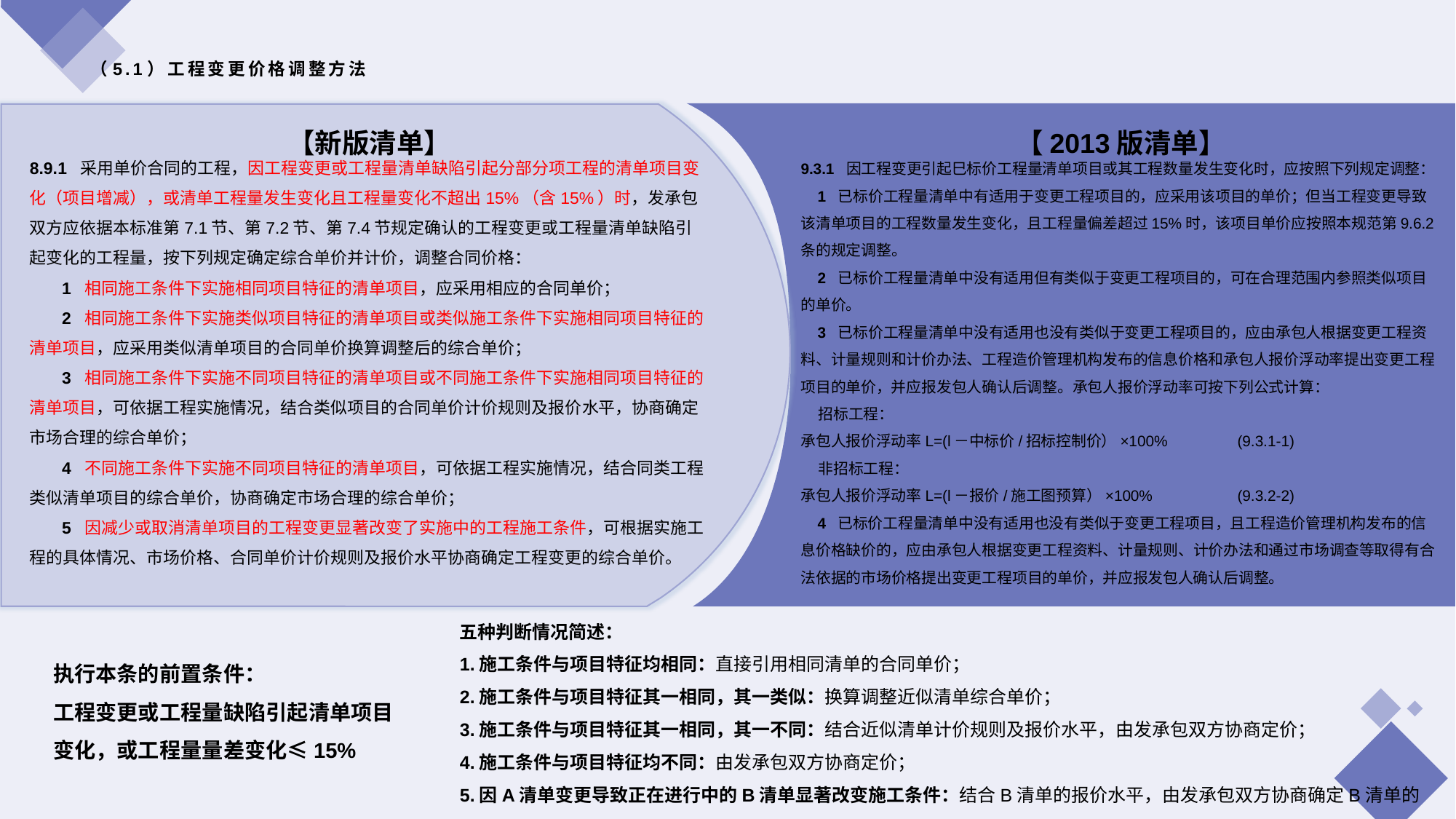

# （5.1）工程变更价格调整方法

【新版清单】
【2013版清单】
8.9.1  采用单价合同的工程，因工程变更或工程量清单缺陷引起分部分项工程的清单项目变化（项目增减），或清单工程量发生变化且工程量变化不超出15%（含15%）时，发承包双方应依据本标准第7.1节、第7.2节、第7.4节规定确认的工程变更或工程量清单缺陷引起变化的工程量，按下列规定确定综合单价并计价，调整合同价格：
1  相同施工条件下实施相同项目特征的清单项目，应采用相应的合同单价；
2  相同施工条件下实施类似项目特征的清单项目或类似施工条件下实施相同项目特征的清单项目，应采用类似清单项目的合同单价换算调整后的综合单价；
3  相同施工条件下实施不同项目特征的清单项目或不同施工条件下实施相同项目特征的清单项目，可依据工程实施情况，结合类似项目的合同单价计价规则及报价水平，协商确定市场合理的综合单价；
4  不同施工条件下实施不同项目特征的清单项目，可依据工程实施情况，结合同类工程类似清单项目的综合单价，协商确定市场合理的综合单价；
5  因减少或取消清单项目的工程变更显著改变了实施中的工程施工条件，可根据实施工程的具体情况、市场价格、合同单价计价规则及报价水平协商确定工程变更的综合单价。
9.3.1  因工程变更引起巳标价工程量清单项目或其工程数量发生变化时，应按照下列规定调整：
    1  已标价工程量清单中有适用于变更工程项目的，应采用该项目的单价；但当工程变更导致该清单项目的工程数量发生变化，且工程量偏差超过15%时，该项目单价应按照本规范第9.6.2条的规定调整。
    2  已标价工程量清单中没有适用但有类似于变更工程项目的，可在合理范围内参照类似项目的单价。
    3  已标价工程量清单中没有适用也没有类似于变更工程项目的，应由承包人根据变更工程资料、计量规则和计价办法、工程造价管理机构发布的信息价格和承包人报价浮动率提出变更工程项目的单价，并应报发包人确认后调整。承包人报价浮动率可按下列公式计算：
    招标工程：
承包人报价浮动率L=(l－中标价/招标控制价）×100%	(9.3.1-1)
    非招标工程：
承包人报价浮动率L=(l－报价/施工图预算）×100%	(9.3.2-2)
    4  已标价工程量清单中没有适用也没有类似于变更工程项目，且工程造价管理机构发布的信息价格缺价的，应由承包人根据变更工程资料、计量规则、计价办法和通过市场调查等取得有合法依据的市场价格提出变更工程项目的单价，并应报发包人确认后调整。
五种判断情况简述：
1.施工条件与项目特征均相同：直接引用相同清单的合同单价；
2.施工条件与项目特征其一相同，其一类似：换算调整近似清单综合单价；
3.施工条件与项目特征其一相同，其一不同：结合近似清单计价规则及报价水平，由发承包双方协商定价；
4.施工条件与项目特征均不同：由发承包双方协商定价；
5.因A清单变更导致正在进行中的B清单显著改变施工条件：结合B清单的报价水平，由发承包双方协商确定B清单的价格。
执行本条的前置条件：
工程变更或工程量缺陷引起清单项目变化，或工程量量差变化≤15%